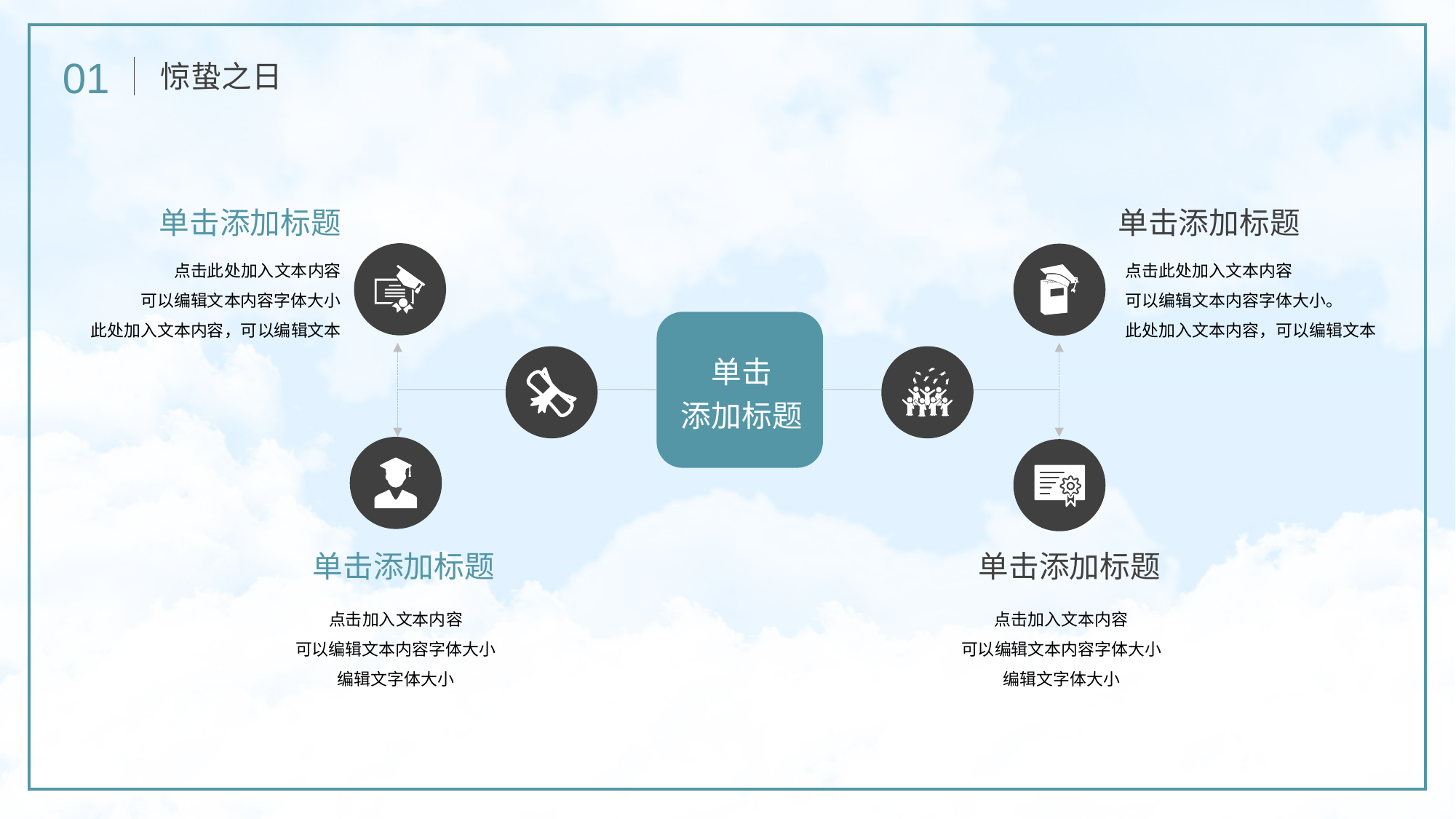

01
惊蛰之日
单击添加标题

点击此处加入文本内容
可以编辑文本内容字体大小
此处加入文本内容，可以编辑文本

单击添加标题

点击此处加入文本内容
可以编辑文本内容字体大小。
此处加入文本内容，可以编辑文本

单击
添加标题

单击添加标题
点击加入文本内容
可以编辑文本内容字体大小
编辑文字体大小

单击添加标题
点击加入文本内容
可以编辑文本内容字体大小
编辑文字体大小